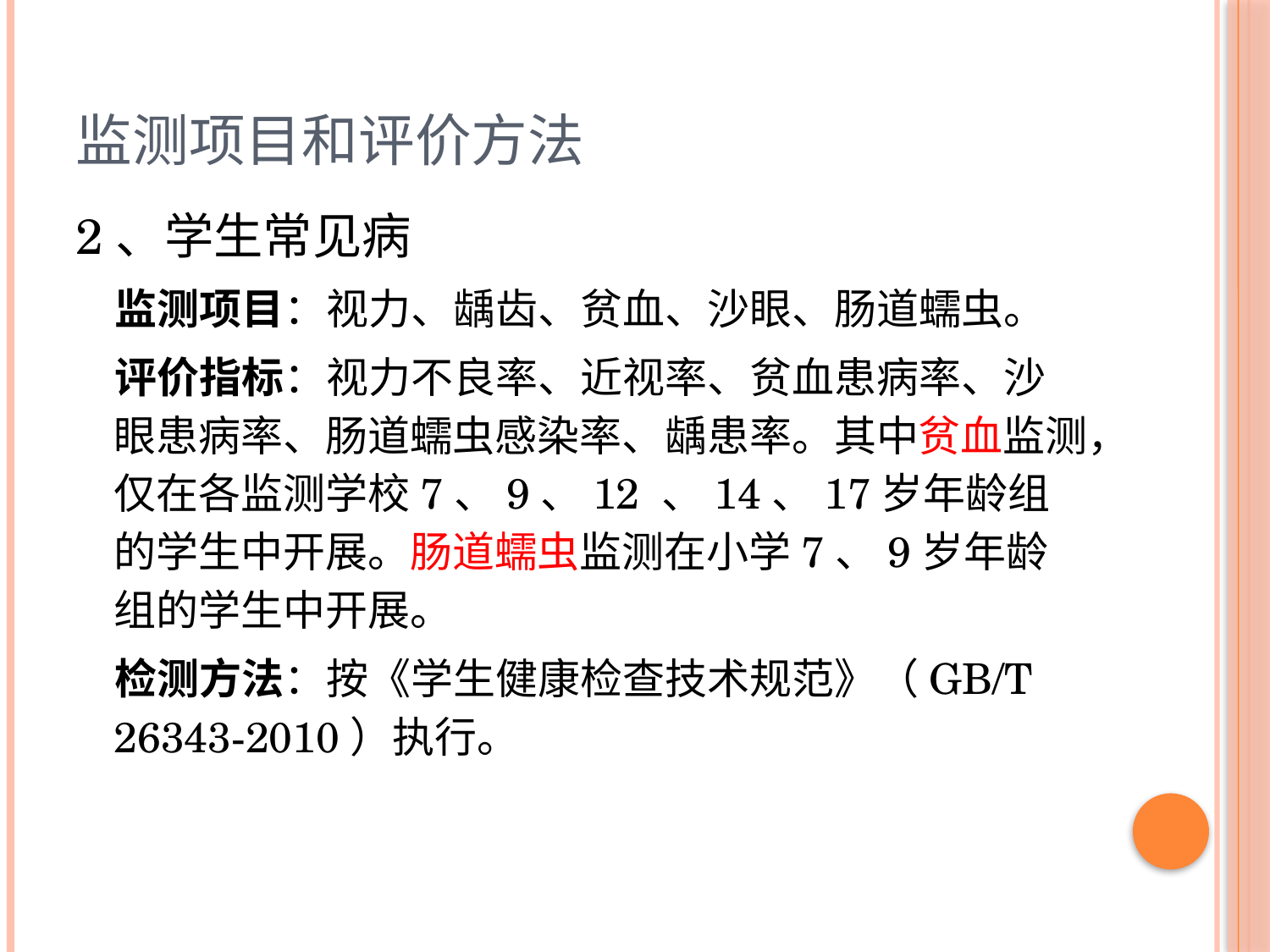

# 监测项目和评价方法
2、学生常见病
   监测项目：视力、龋齿、贫血、沙眼、肠道蠕虫。
   评价指标：视力不良率、近视率、贫血患病率、沙眼患病率、肠道蠕虫感染率、龋患率。其中贫血监测，仅在各监测学校7、9、12 、14、17岁年龄组的学生中开展。肠道蠕虫监测在小学7、9岁年龄组的学生中开展。
   检测方法：按《学生健康检查技术规范》（GB/T 26343-2010）执行。